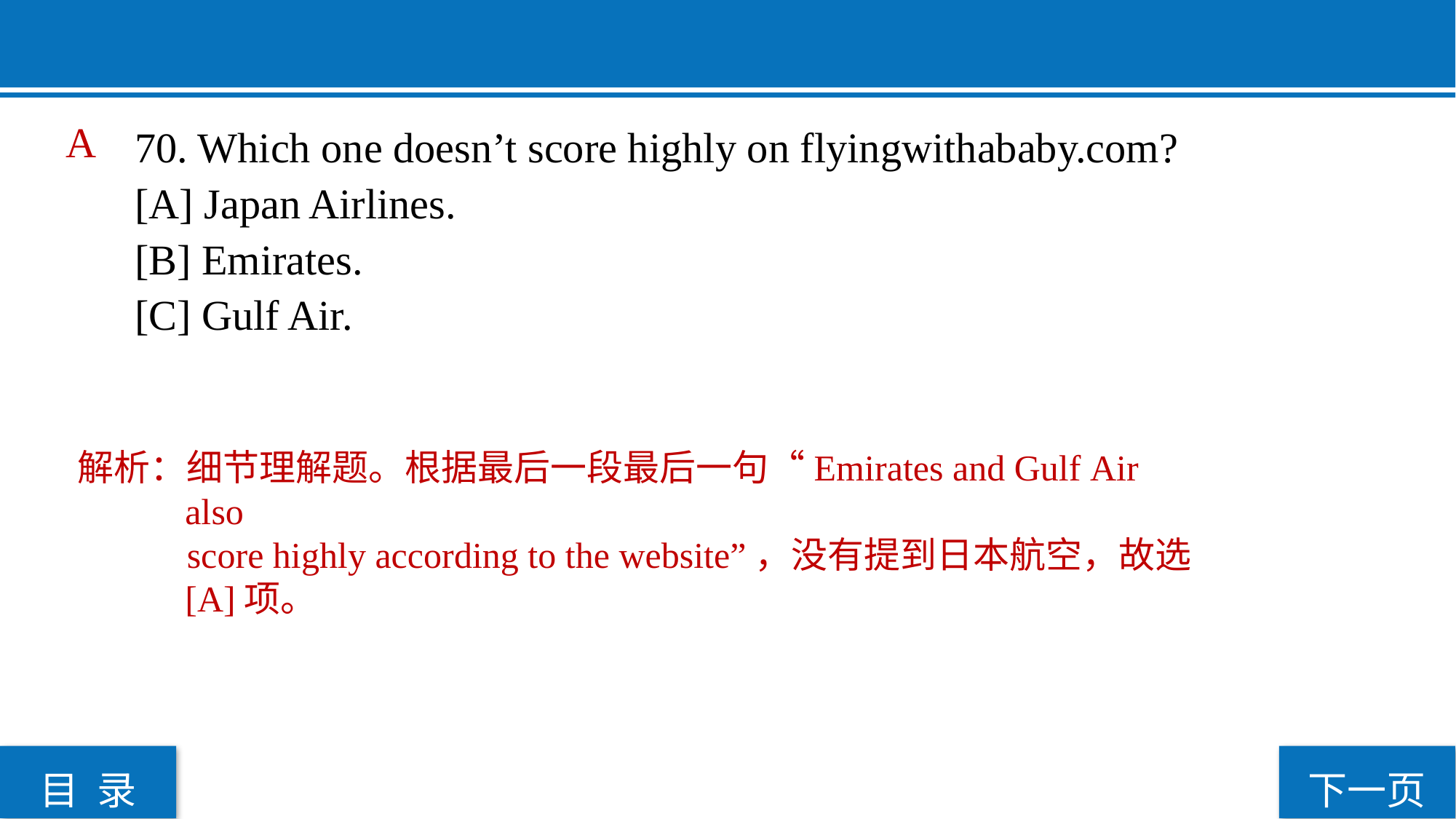

A
70. Which one doesn’t score highly on flyingwithababy.com?
[A] Japan Airlines.
[B] Emirates.
[C] Gulf Air.
解析：细节理解题。根据最后一段最后一句“Emirates and Gulf Air also
            score highly according to the website”，没有提到日本航空，故选[A]项。